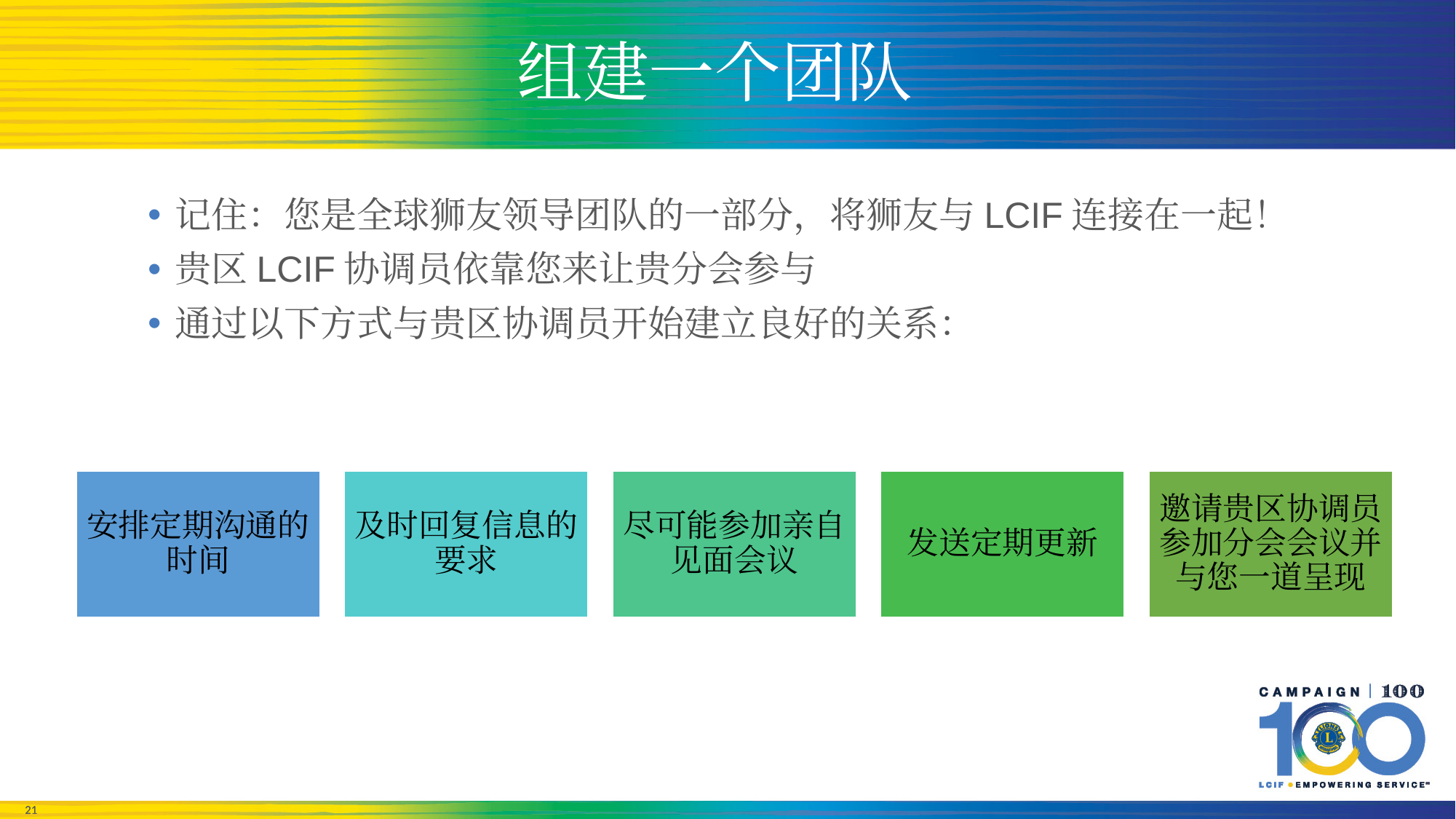

# 组建一个团队
记住：您是全球狮友领导团队的一部分，将狮友与LCIF连接在一起！
贵区LCIF协调员依靠您来让贵分会参与
通过以下方式与贵区协调员开始建立良好的关系：

安排定期沟通的时间
及时回复信息的要求
尽可能参加亲自见面会议
发送定期更新
邀请贵区协调员参加分会会议并与您一道呈现